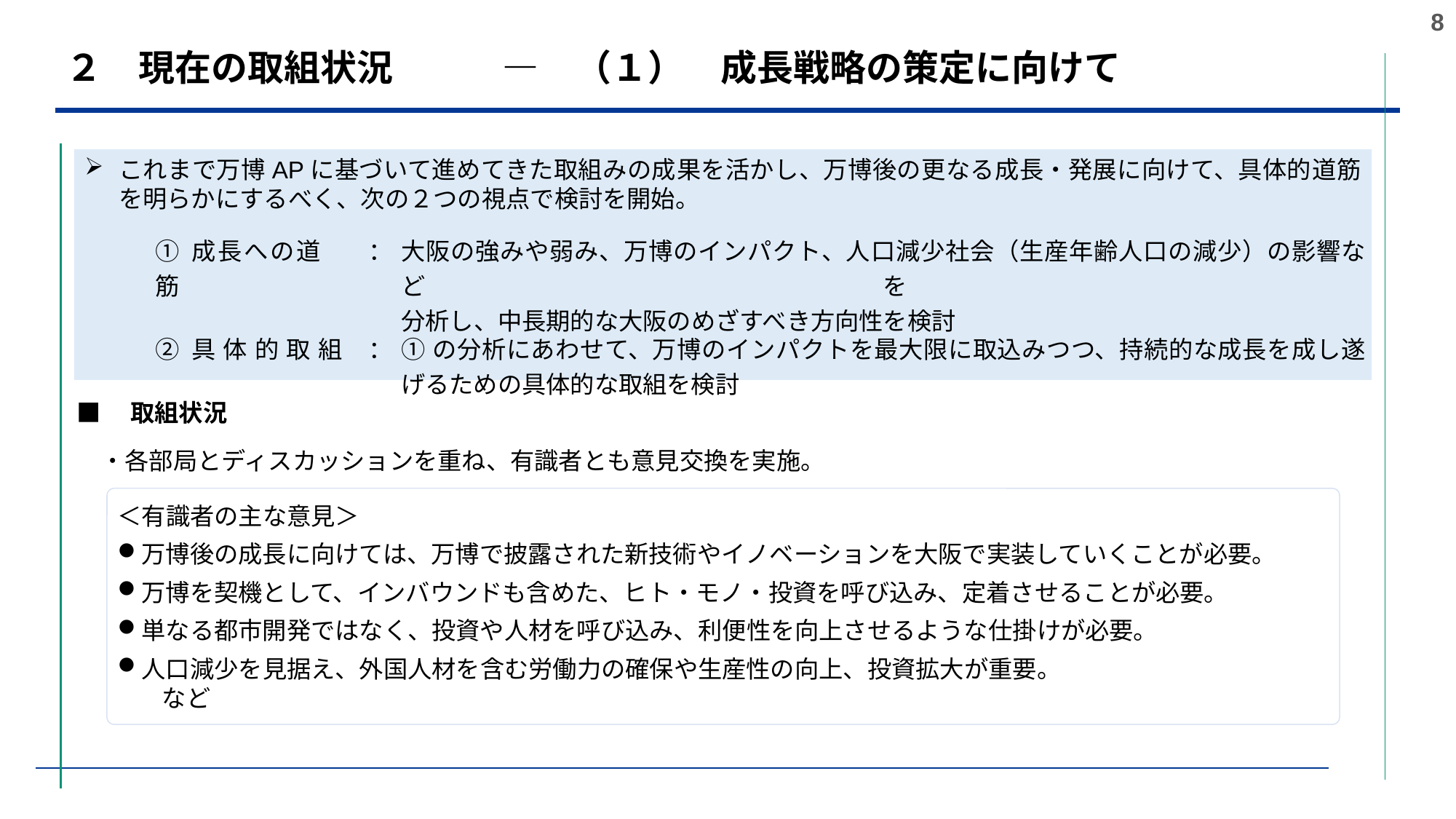

8
２　現在の取組状況　　　―　（１）　成長戦略の策定に向けて
これまで万博APに基づいて進めてきた取組みの成果を活かし、万博後の更なる成長・発展に向けて、具体的道筋を明らかにするべく、次の２つの視点で検討を開始。
| ① 成長への道筋 | ： | 大阪の強みや弱み、万博のインパクト、人口減少社会（生産年齢人口の減少）の影響などを 分析し、中長期的な大阪のめざすべき方向性を検討 |
| --- | --- | --- |
| ② 具体的取組 | ： | ①の分析にあわせて、万博のインパクトを最大限に取込みつつ、持続的な成長を成し遂げるための具体的な取組を検討 |
■　取組状況
　・各部局とディスカッションを重ね、有識者とも意見交換を実施。
＜有識者の主な意見＞
万博後の成長に向けては、万博で披露された新技術やイノベーションを大阪で実装していくことが必要。
万博を契機として、インバウンドも含めた、ヒト・モノ・投資を呼び込み、定着させることが必要。
単なる都市開発ではなく、投資や人材を呼び込み、利便性を向上させるような仕掛けが必要。
人口減少を見据え、外国人材を含む労働力の確保や生産性の向上、投資拡大が重要。　　　　　　　　　　　　など